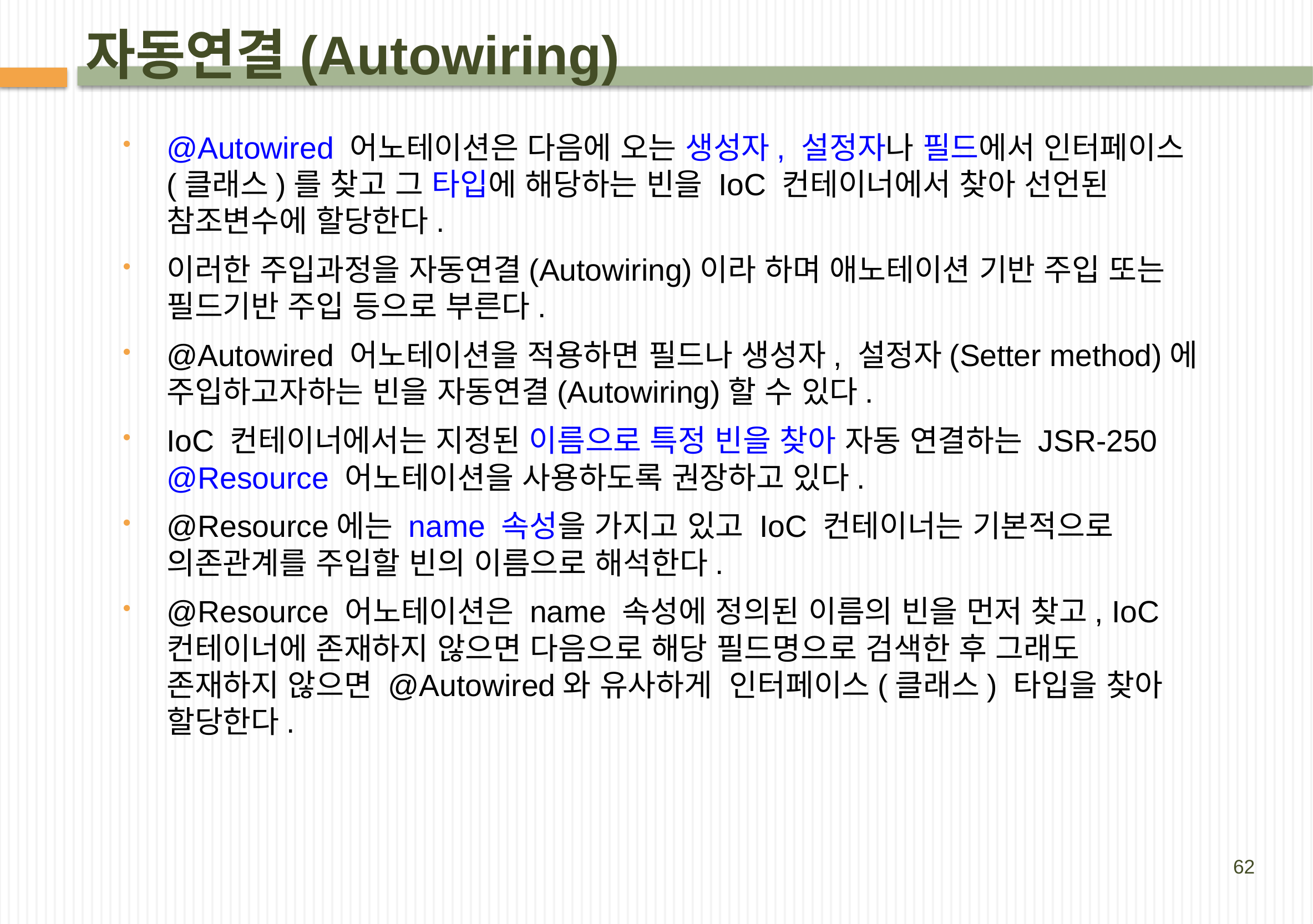

# 자동연결(Autowiring)
@Autowired 어노테이션은 다음에 오는 생성자, 설정자나 필드에서 인터페이스(클래스)를 찾고 그 타입에 해당하는 빈을 IoC 컨테이너에서 찾아 선언된 참조변수에 할당한다.
이러한 주입과정을 자동연결(Autowiring)이라 하며 애노테이션 기반 주입 또는 필드기반 주입 등으로 부른다.
@Autowired 어노테이션을 적용하면 필드나 생성자, 설정자(Setter method)에 주입하고자하는 빈을 자동연결(Autowiring)할 수 있다.
IoC 컨테이너에서는 지정된 이름으로 특정 빈을 찾아 자동 연결하는 JSR-250 @Resource 어노테이션을 사용하도록 권장하고 있다.
@Resource에는 name 속성을 가지고 있고 IoC 컨테이너는 기본적으로 의존관계를 주입할 빈의 이름으로 해석한다.
@Resource 어노테이션은 name 속성에 정의된 이름의 빈을 먼저 찾고, IoC 컨테이너에 존재하지 않으면 다음으로 해당 필드명으로 검색한 후 그래도 존재하지 않으면 @Autowired와 유사하게  인터페이스(클래스) 타입을 찾아 할당한다.

62